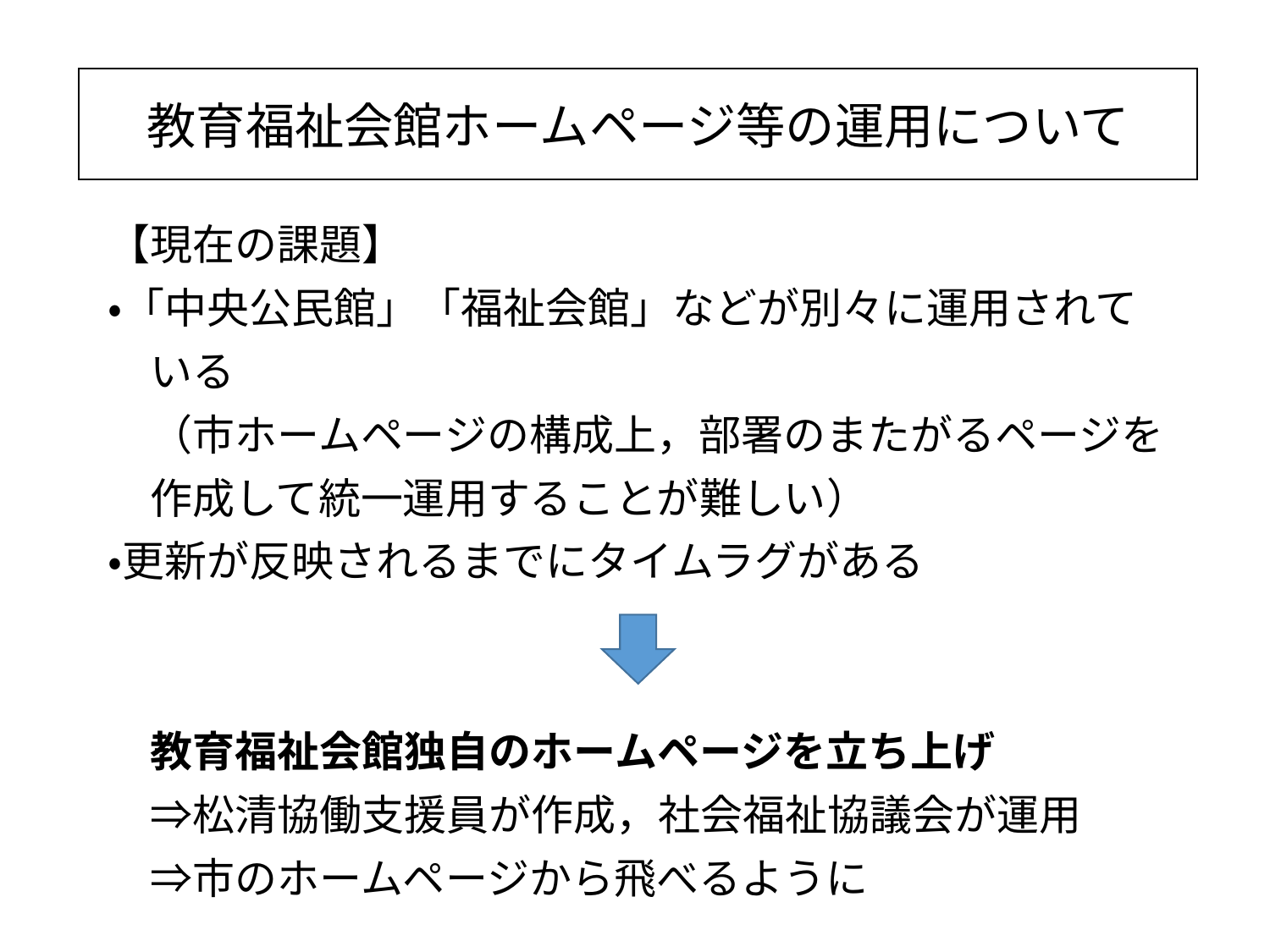

# 教育福祉会館ホームページ等の運用について

【現在の課題】
・「中央公民館」「福祉会館」などが別々に運用されて
　いる
　（市ホームページの構成上，部署のまたがるページを
　作成して統一運用することが難しい）
・更新が反映されるまでにタイムラグがある

　教育福祉会館独自のホームページを立ち上げ
　⇒松清協働支援員が作成，社会福祉協議会が運用
　⇒市のホームページから飛べるように